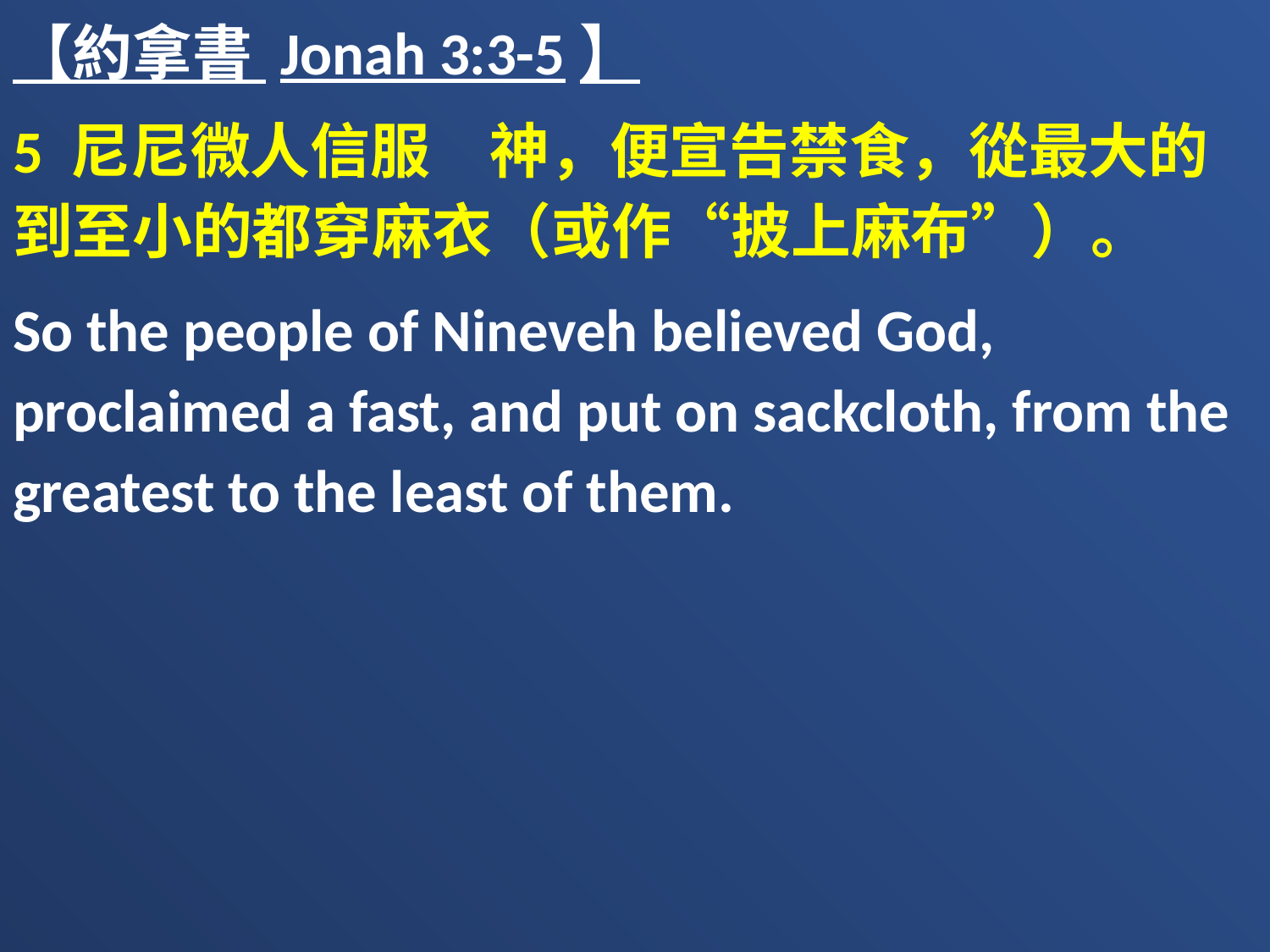

【約拿書 Jonah 3:3-5】
5 尼尼微人信服　神，便宣告禁食，從最大的到至小的都穿麻衣（或作“披上麻布”）。
So the people of Nineveh believed God, proclaimed a fast, and put on sackcloth, from the greatest to the least of them.